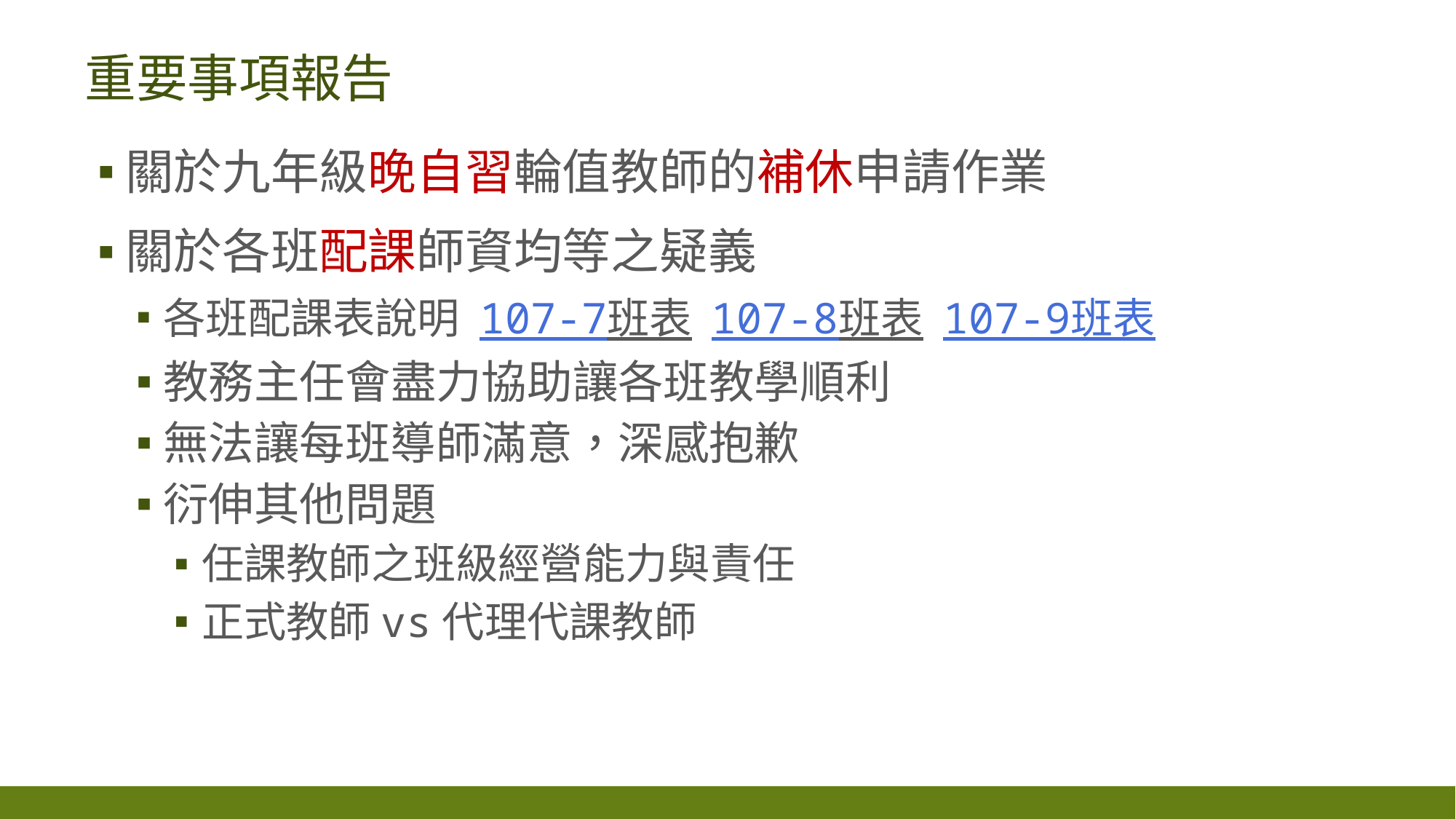

# 重要事項報告
關於九年級晚自習輪值教師的補休申請作業
關於各班配課師資均等之疑義
各班配課表說明 107-7班表 107-8班表 107-9班表
教務主任會盡力協助讓各班教學順利
無法讓每班導師滿意，深感抱歉
衍伸其他問題
任課教師之班級經營能力與責任
正式教師vs代理代課教師